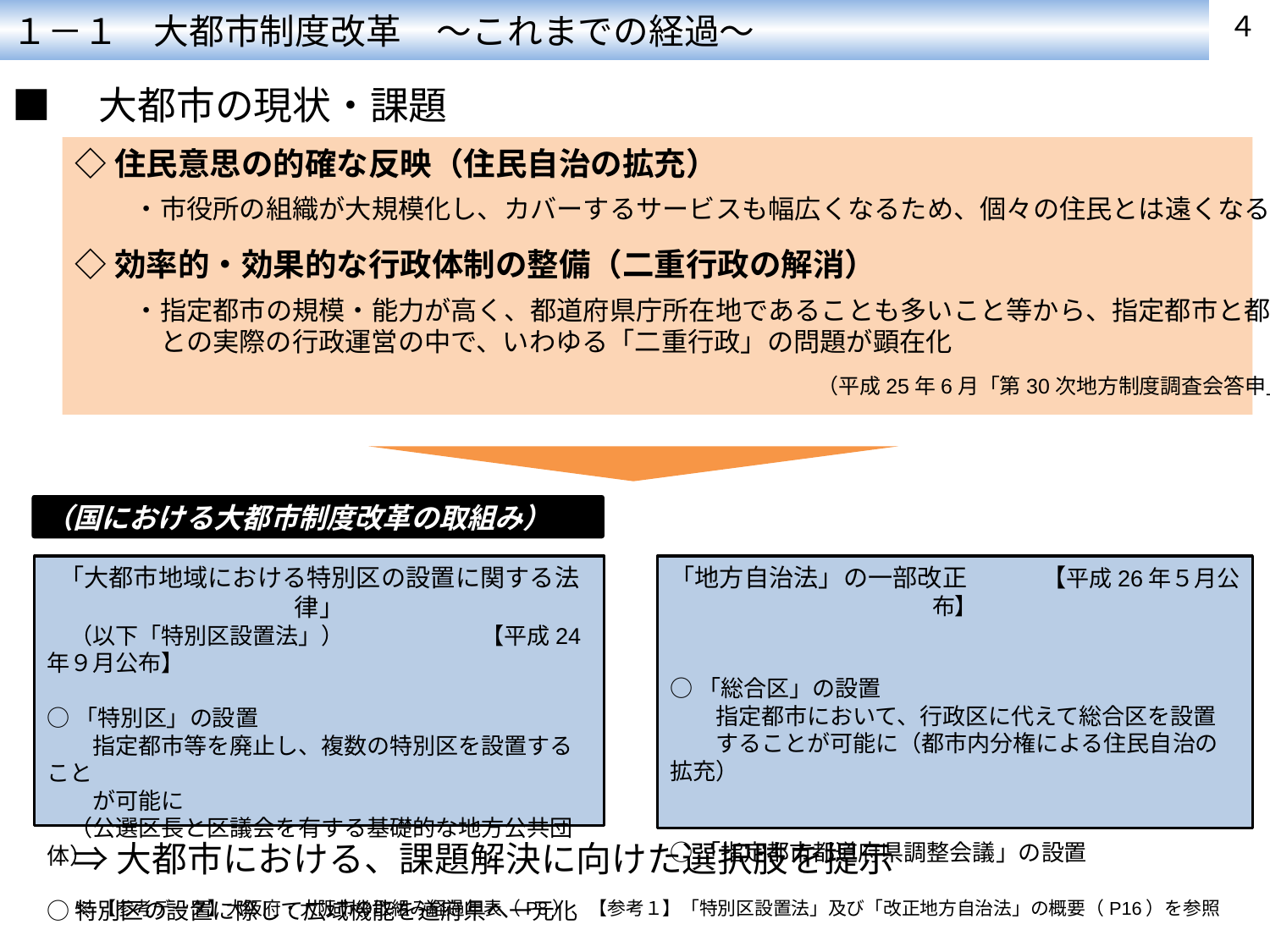

１－１　大都市制度改革　～これまでの経過～
４
■　大都市の現状・課題
◇住民意思の的確な反映（住民自治の拡充）

　 　・市役所の組織が大規模化し、カバーするサービスも幅広くなるため、個々の住民とは遠くなる傾向

◇効率的・効果的な行政体制の整備（二重行政の解消）

　　 ・指定都市の規模・能力が高く、都道府県庁所在地であることも多いこと等から、指定都市と都道府県
　　 　との実際の行政運営の中で、いわゆる「二重行政」の問題が顕在化

　　（平成25年6月「第30次地方制度調査会答申」より）

（国における大都市制度改革の取組み）
「大都市地域における特別区の設置に関する法律」
　（以下「特別区設置法」）　　　　　　【平成24年９月公布】

○「特別区」の設置
　　指定都市等を廃止し、複数の特別区を設置すること
　　が可能に
　（公選区長と区議会を有する基礎的な地方公共団体）

○特別区の設置に際して広域機能を道府県へ一元化

「地方自治法」の一部改正　　　【平成26年５月公布】

○「総合区」の設置
　　指定都市において、行政区に代えて総合区を設置
　　することが可能に（都市内分権による住民自治の拡充）

○「指定都市都道府県調整会議」の設置
⇒大都市における、課題解決に向けた選択肢を提示
※【参考データ】大阪府・大阪市の取組み経過年表（P8）、【参考１】「特別区設置法」及び「改正地方自治法」の概要（P16）を参照